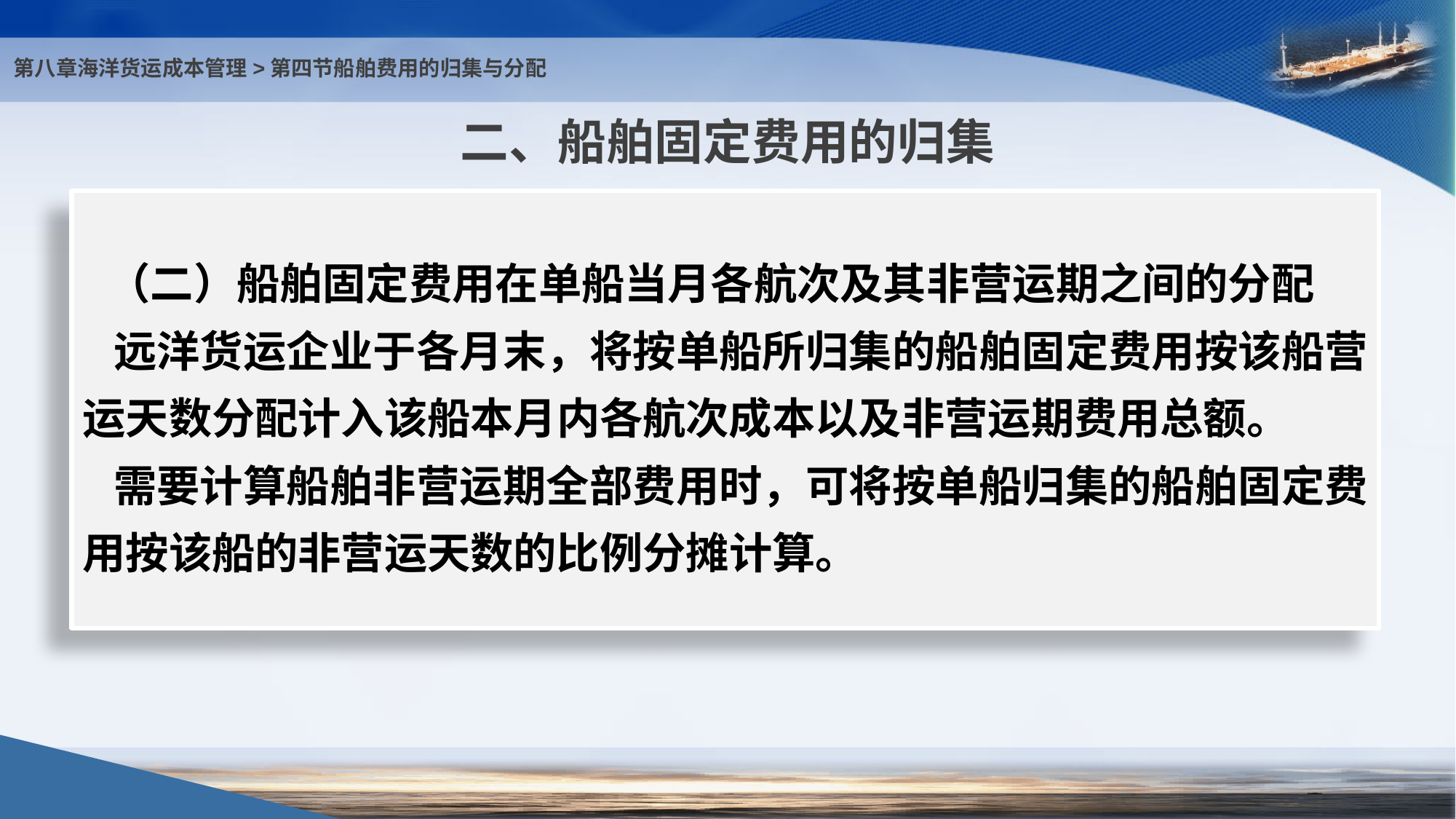

第八章海洋货运成本管理>第四节船舶费用的归集与分配
# 二、船舶固定费用的归集
（二）船舶固定费用在单船当月各航次及其非营运期之间的分配
远洋货运企业于各月末，将按单船所归集的船舶固定费用按该船营运天数分配计入该船本月内各航次成本以及非营运期费用总额。
需要计算船舶非营运期全部费用时，可将按单船归集的船舶固定费用按该船的非营运天数的比例分摊计算。